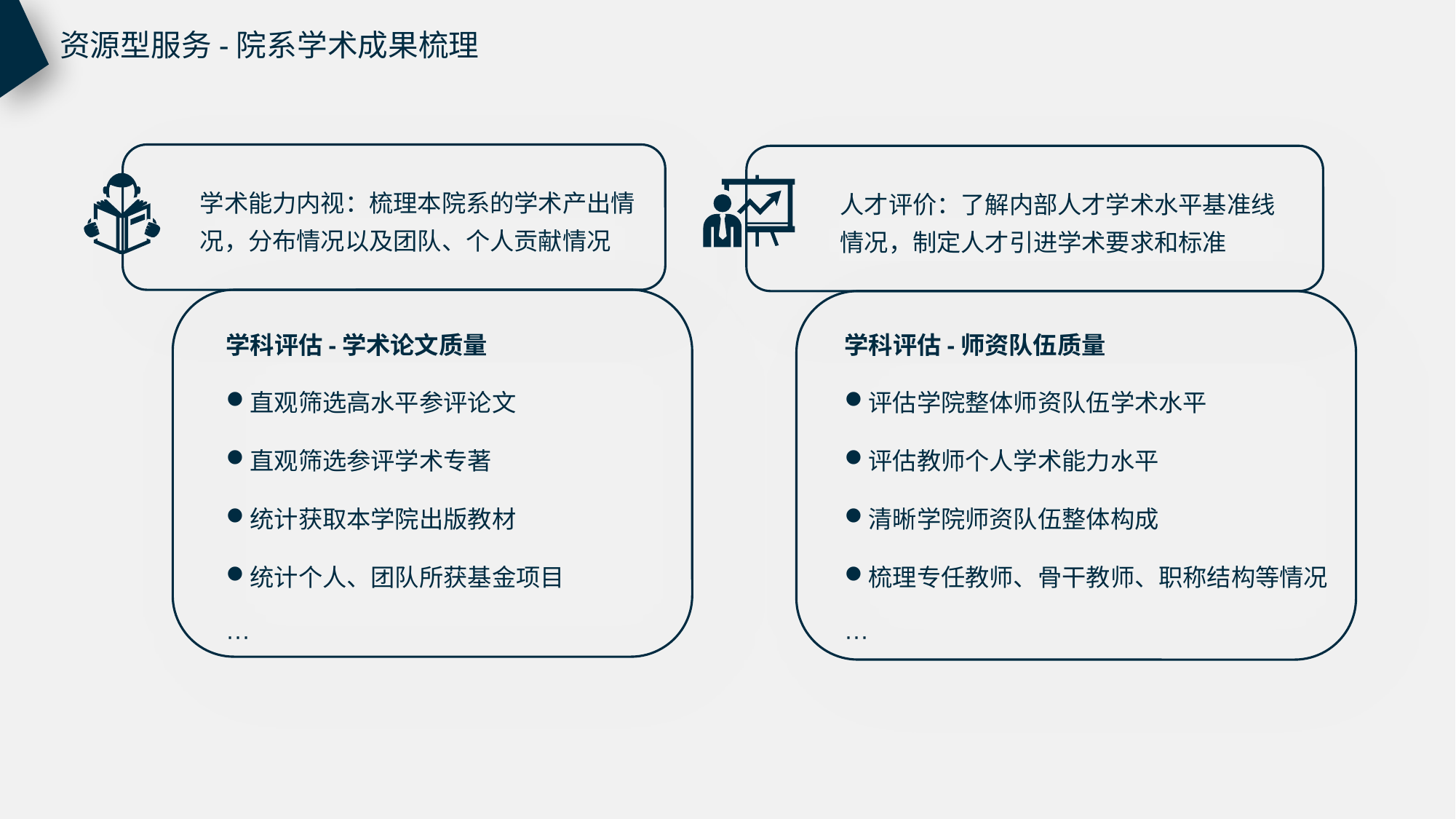

资源型服务-院系学术成果梳理

学术能力内视：梳理本院系的学术产出情况，分布情况以及团队、个人贡献情况

人才评价：了解内部人才学术水平基准线情况，制定人才引进学术要求和标准

学科评估-学术论文质量
直观筛选高水平参评论文
直观筛选参评学术专著
统计获取本学院出版教材
统计个人、团队所获基金项目
···

学科评估-师资队伍质量
评估学院整体师资队伍学术水平
评估教师个人学术能力水平
清晰学院师资队伍整体构成
梳理专任教师、骨干教师、职称结构等情况
···